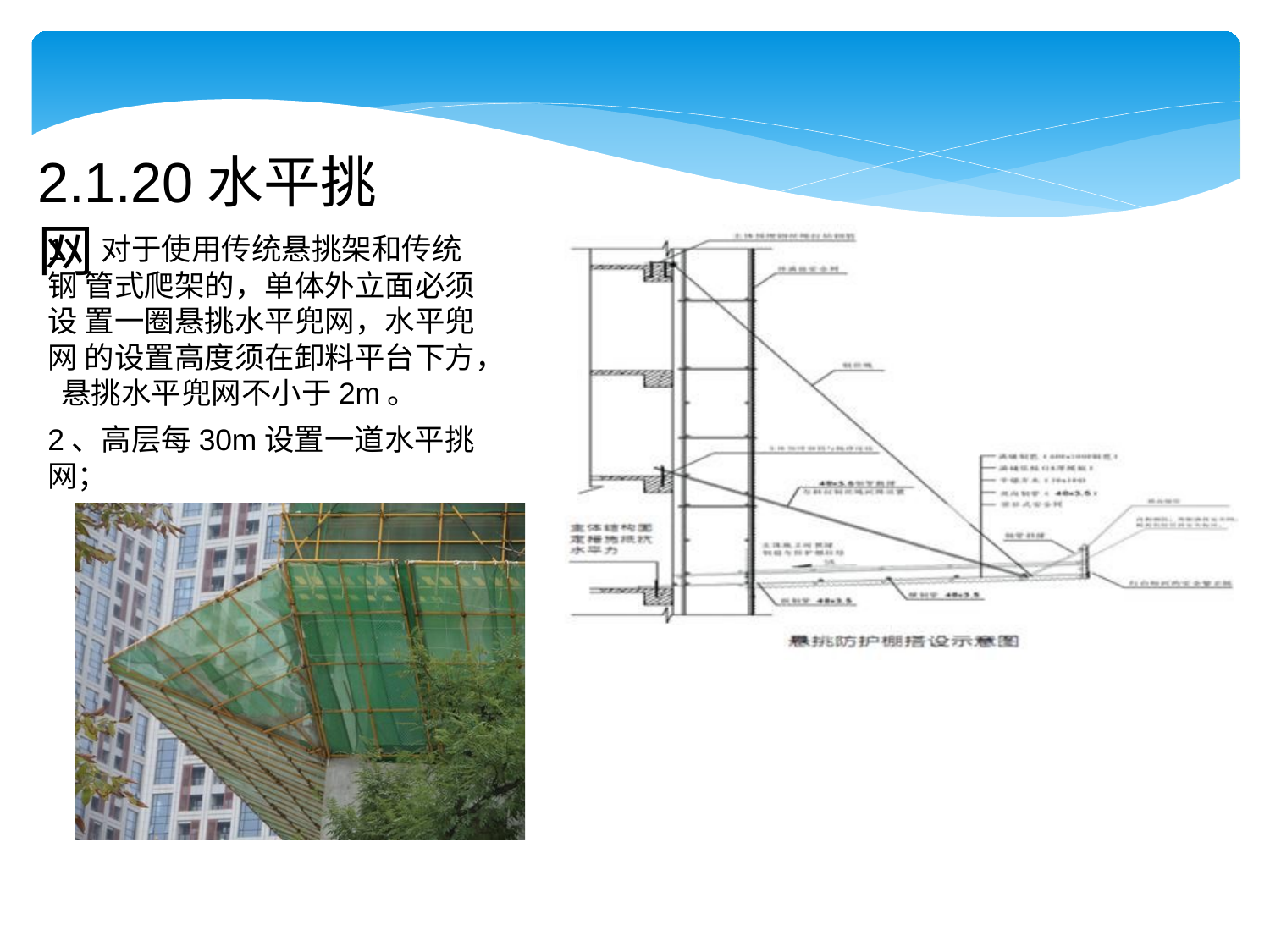

# 2.1.20水平挑网

1、对于使用传统悬挑架和传统钢 管式爬架的，单体外立面必须设 置一圈悬挑水平兜网，水平兜网 的设置高度须在卸料平台下方，  悬挑水平兜网不小于2m。
2、高层每30m设置一道水平挑网；